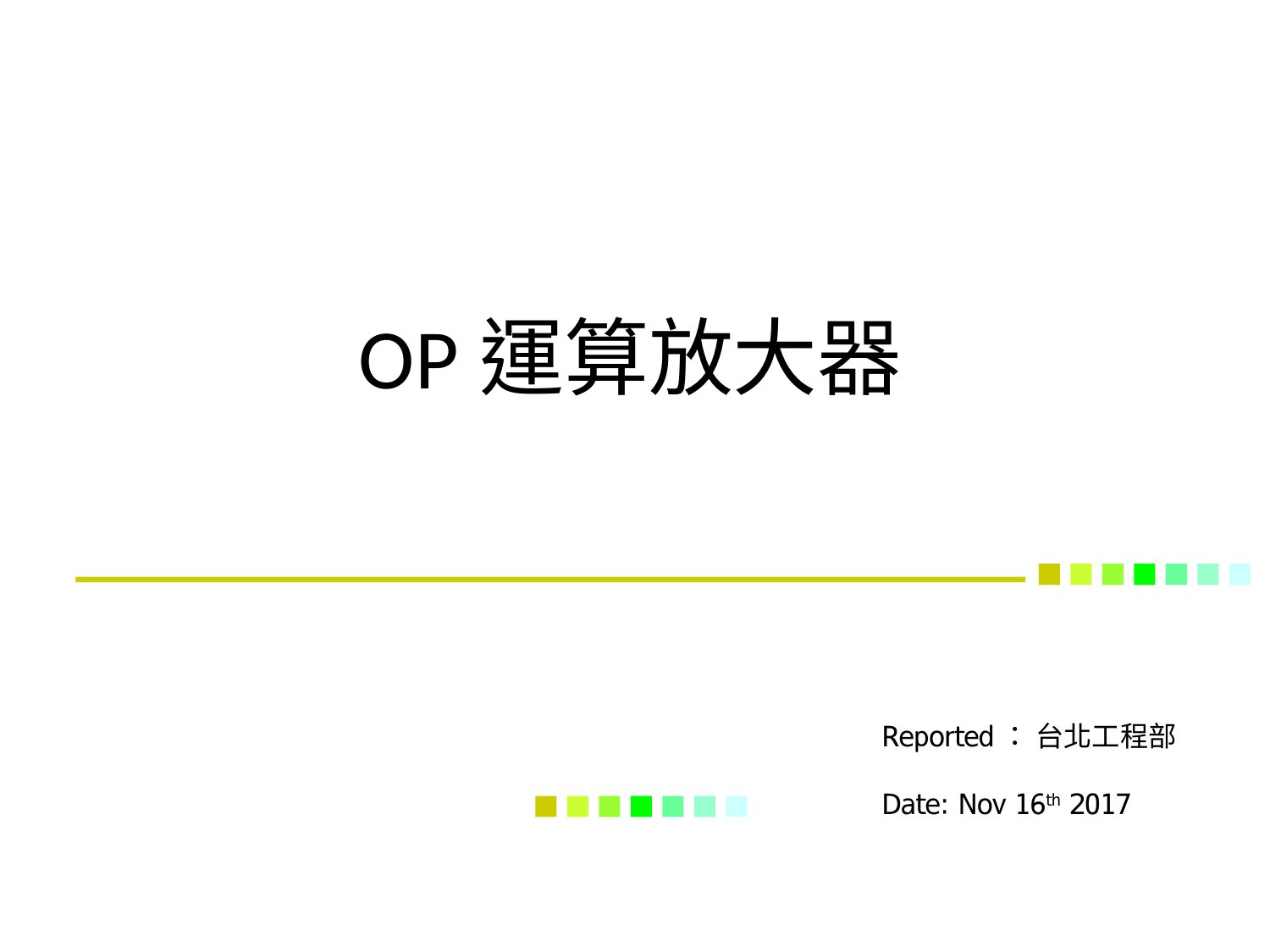

OP運算放大器

Reported： 台北工程部

Date: Nov 16th 2017